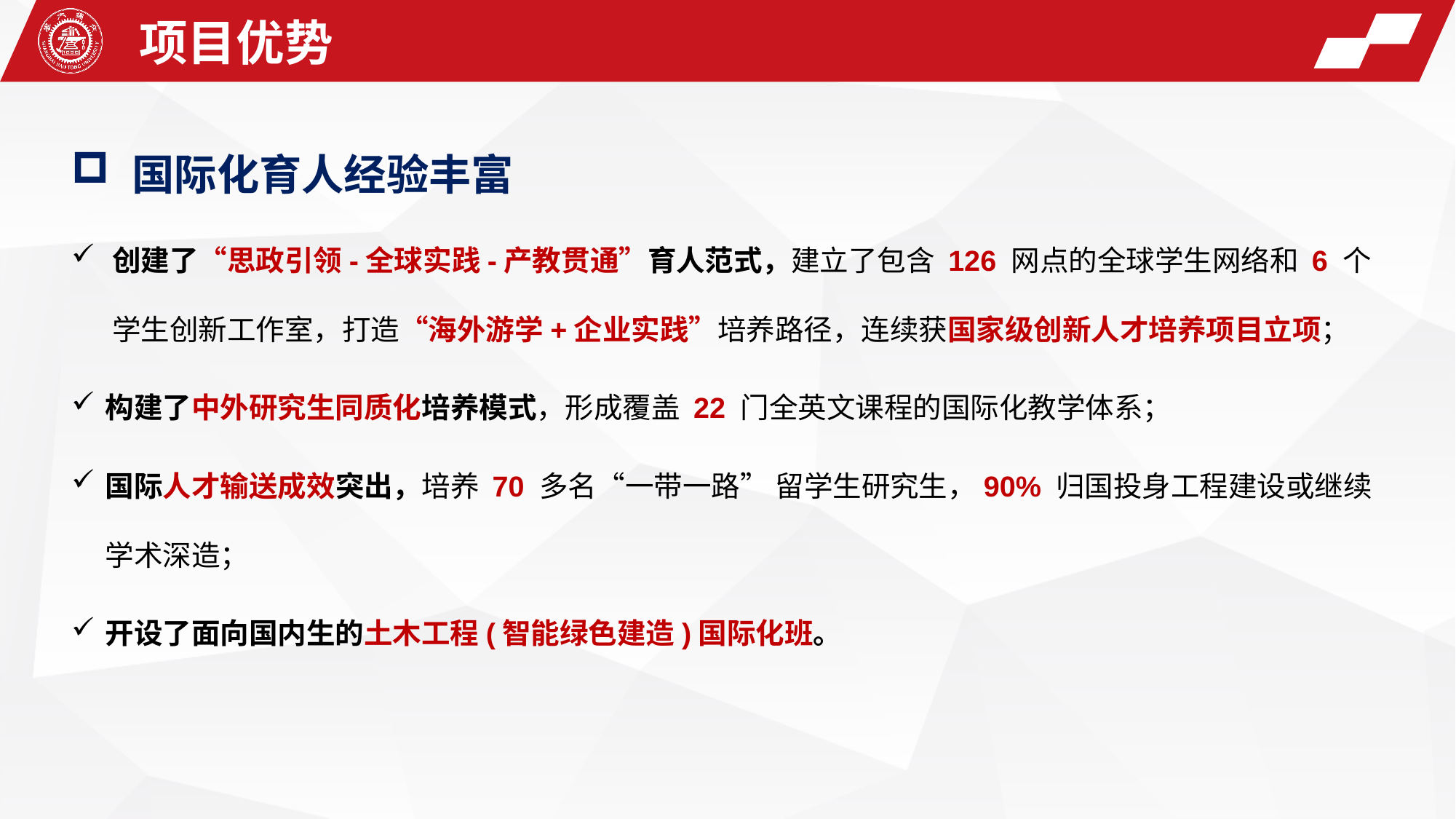

项目优势
 国际化育人经验丰富
创建了“思政引领-全球实践-产教贯通”育人范式，建立了包含 126 网点的全球学生网络和 6 个学生创新工作室，打造“海外游学+企业实践”培养路径，连续获国家级创新人才培养项目立项；
构建了中外研究生同质化培养模式，形成覆盖 22 门全英文课程的国际化教学体系；
国际人才输送成效突出，培养 70 多名“一带一路” 留学生研究生，90% 归国投身工程建设或继续学术深造；
开设了面向国内生的土木工程(智能绿色建造)国际化班。